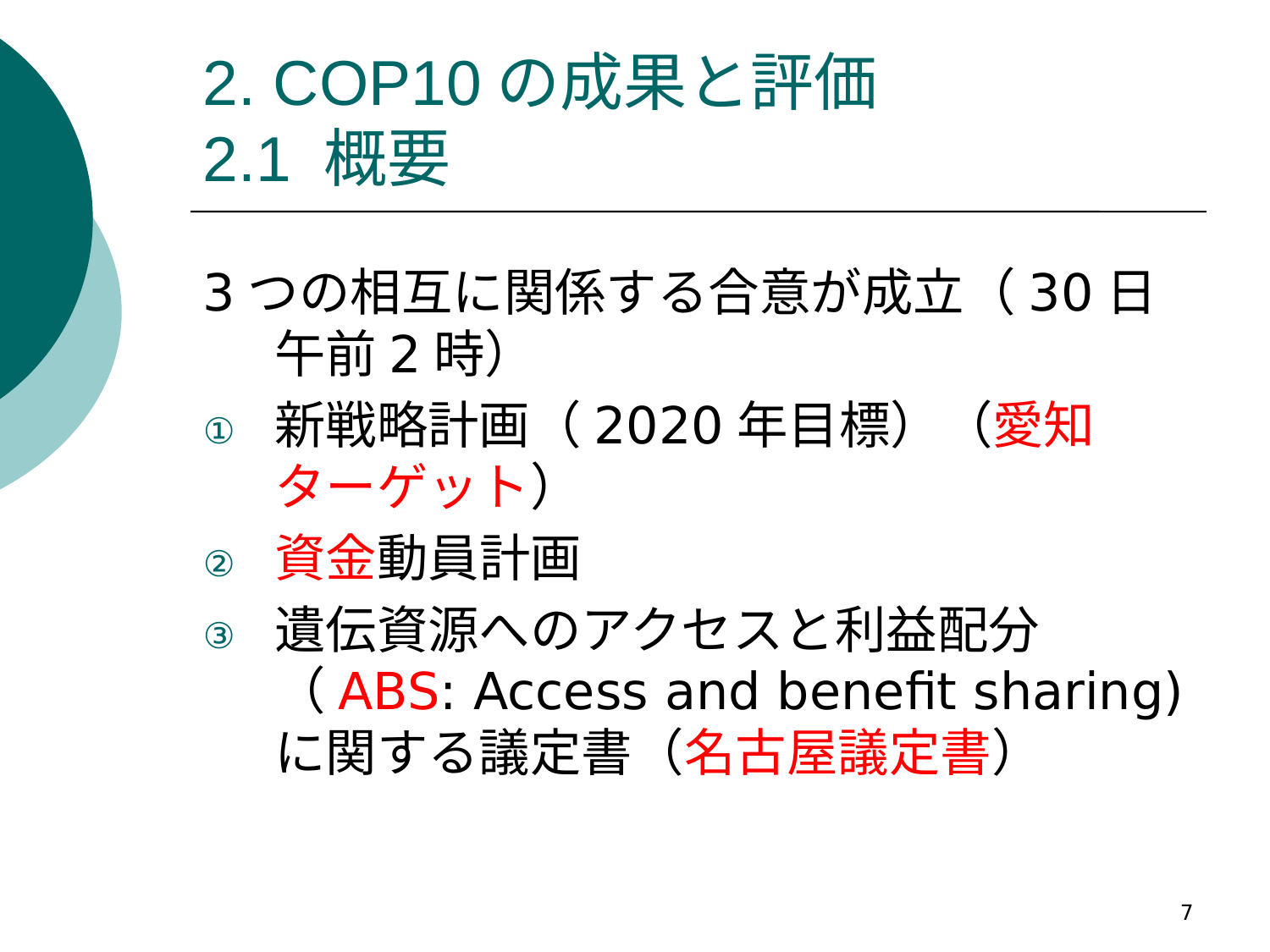

# 2. COP10の成果と評価 2.1 概要
3つの相互に関係する合意が成立（30日午前2時）
新戦略計画（2020年目標）（愛知ターゲット）
資金動員計画
遺伝資源へのアクセスと利益配分（ABS: Access and benefit sharing)に関する議定書（名古屋議定書）
7